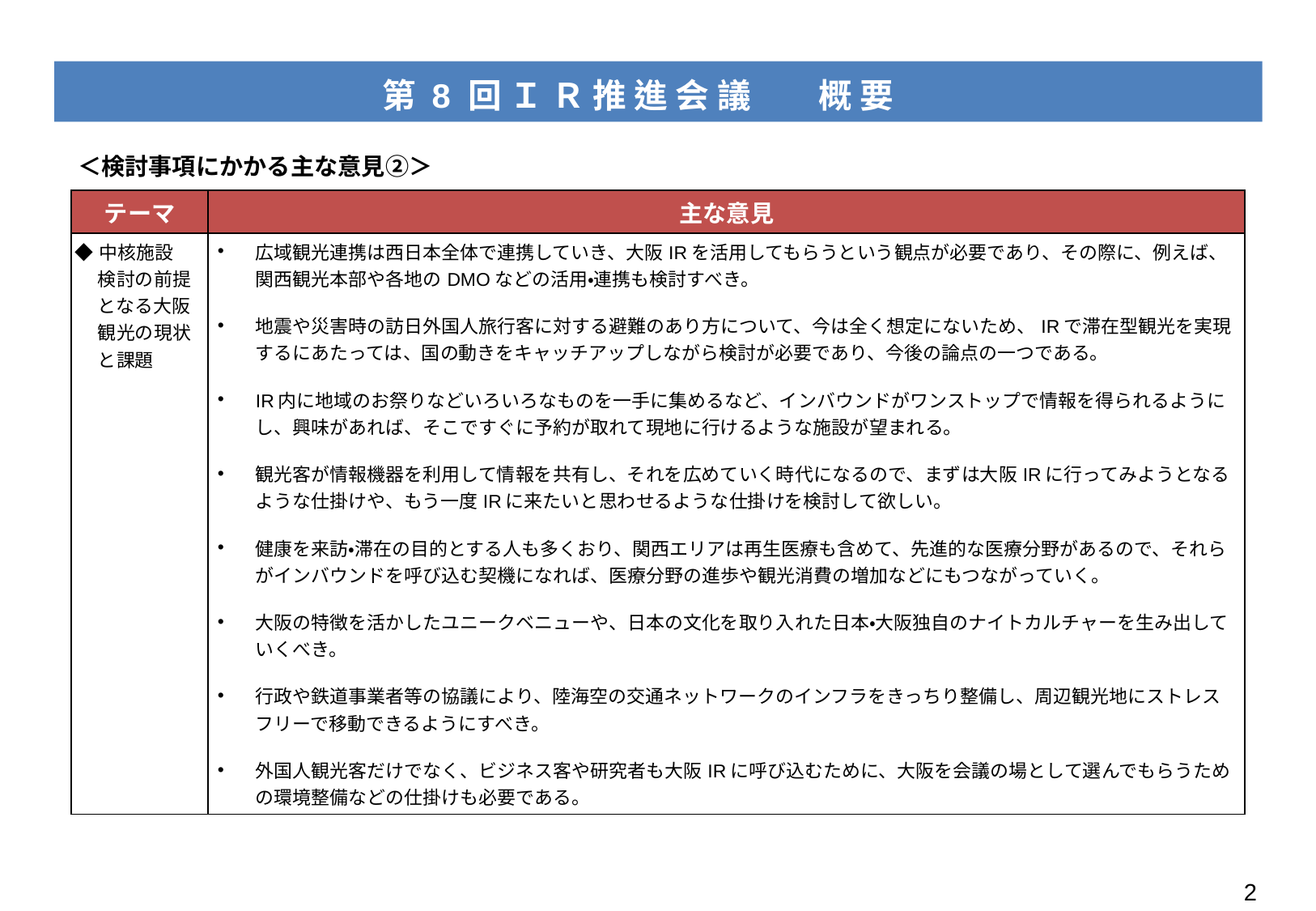

第 8 回 Ｉ Ｒ 推 進 会 議　　概 要
＜検討事項にかかる主な意見②＞
| テーマ | 主な意見 |
| --- | --- |
| ◆中核施設 　 検討の前提 　 となる大阪 　 観光の現状 　 と課題 | 広域観光連携は西日本全体で連携していき、大阪IRを活用してもらうという観点が必要であり、その際に、例えば、関西観光本部や各地のDMOなどの活用・連携も検討すべき。 地震や災害時の訪日外国人旅行客に対する避難のあり方について、今は全く想定にないため、IRで滞在型観光を実現するにあたっては、国の動きをキャッチアップしながら検討が必要であり、今後の論点の一つである。 IR内に地域のお祭りなどいろいろなものを一手に集めるなど、インバウンドがワンストップで情報を得られるようにし、興味があれば、そこですぐに予約が取れて現地に行けるような施設が望まれる。 観光客が情報機器を利用して情報を共有し、それを広めていく時代になるので、まずは大阪IRに行ってみようとなるような仕掛けや、もう一度IRに来たいと思わせるような仕掛けを検討して欲しい。 健康を来訪・滞在の目的とする人も多くおり、関西エリアは再生医療も含めて、先進的な医療分野があるので、それらがインバウンドを呼び込む契機になれば、医療分野の進歩や観光消費の増加などにもつながっていく。 大阪の特徴を活かしたユニークベニューや、日本の文化を取り入れた日本・大阪独自のナイトカルチャーを生み出していくべき。 行政や鉄道事業者等の協議により、陸海空の交通ネットワークのインフラをきっちり整備し、周辺観光地にストレスフリーで移動できるようにすべき。 外国人観光客だけでなく、ビジネス客や研究者も大阪IRに呼び込むために、大阪を会議の場として選んでもらうための環境整備などの仕掛けも必要である。 |
2